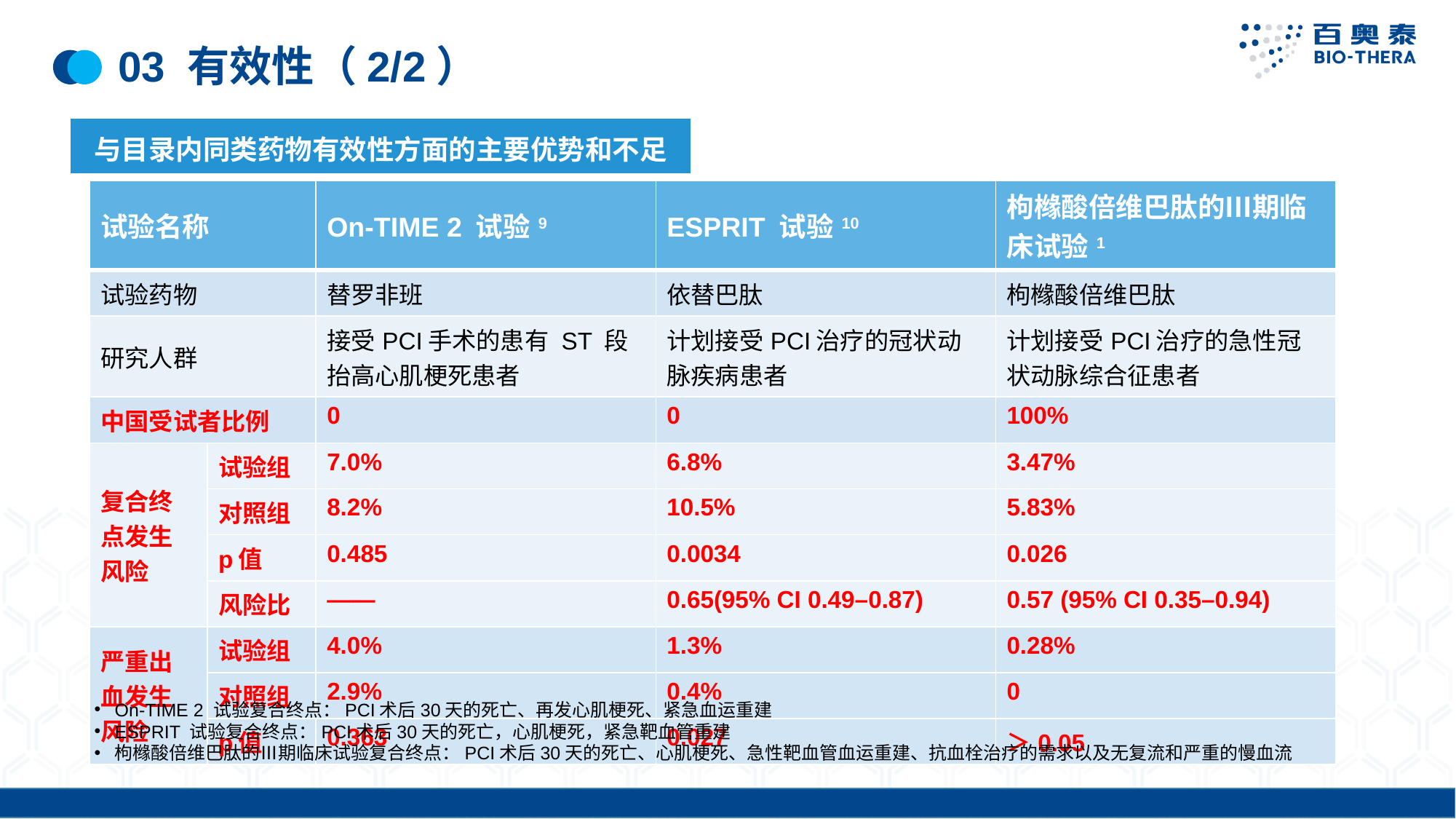

# 03 有效性（2/2）
与目录内同类药物有效性方面的主要优势和不足
| 试验名称 |  | On-TIME 2 试验9 | ESPRIT 试验10 | 枸橼酸倍维巴肽的Ⅲ期临床试验1 |
| --- | --- | --- | --- | --- |
| 试验药物 |  | 替罗非班 | 依替巴肽 | 枸橼酸倍维巴肽 |
| 研究人群 |  | 接受PCI手术的患有 ST 段抬高心肌梗死患者 | 计划接受PCI治疗的冠状动脉疾病患者 | 计划接受PCI治疗的急性冠状动脉综合征患者 |
| 中国受试者比例 |  | 0 | 0 | 100% |
| 复合终点发生风险 | 试验组 | 7.0% | 6.8% | 3.47% |
|  | 对照组 | 8.2% | 10.5% | 5.83% |
|  | p值 | 0.485 | 0.0034 | 0.026 |
|  | 风险比 | —— | 0.65(95% CI 0.49–0.87) | 0.57 (95% CI 0.35–0.94) |
| 严重出血发生风险 | 试验组 | 4.0% | 1.3% | 0.28% |
|  | 对照组 | 2.9% | 0.4% | 0 |
|  | p值 | 0.363 | 0.027 | ＞0.05 |
On-TIME 2 试验复合终点：PCI术后30天的死亡、再发心肌梗死、紧急血运重建
ESPRIT 试验复合终点：PCI术后30天的死亡，心肌梗死，紧急靶血管重建
枸橼酸倍维巴肽的Ⅲ期临床试验复合终点：PCI术后30天的死亡、心肌梗死、急性靶血管血运重建、抗血栓治疗的需求以及无复流和严重的慢血流